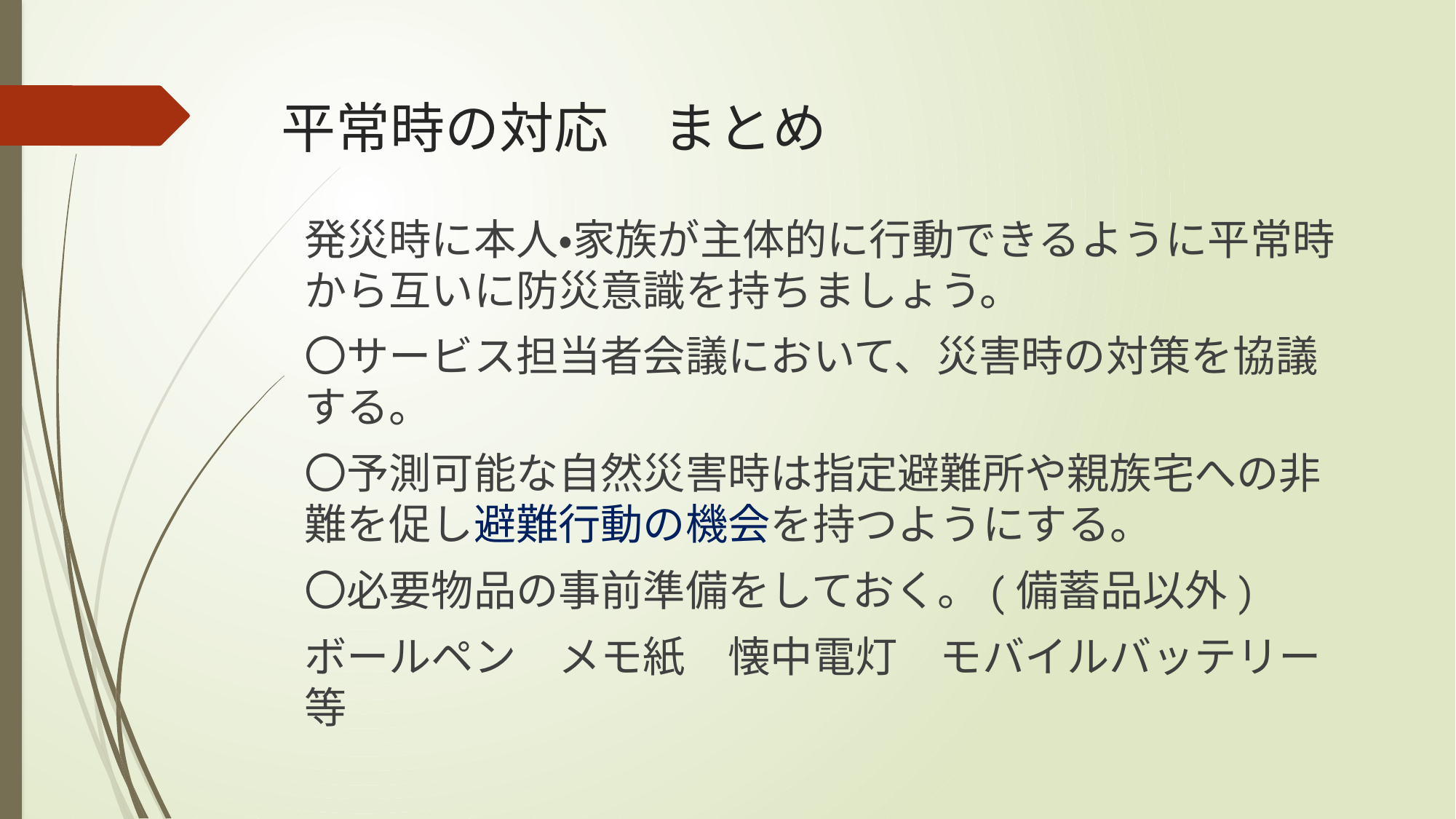

# 平常時の対応　まとめ
発災時に本人・家族が主体的に行動できるように平常時から互いに防災意識を持ちましょう。
〇サービス担当者会議において、災害時の対策を協議する。
〇予測可能な自然災害時は指定避難所や親族宅への非難を促し避難行動の機会を持つようにする。
〇必要物品の事前準備をしておく。(備蓄品以外)
ボールペン　メモ紙　懐中電灯　モバイルバッテリー等